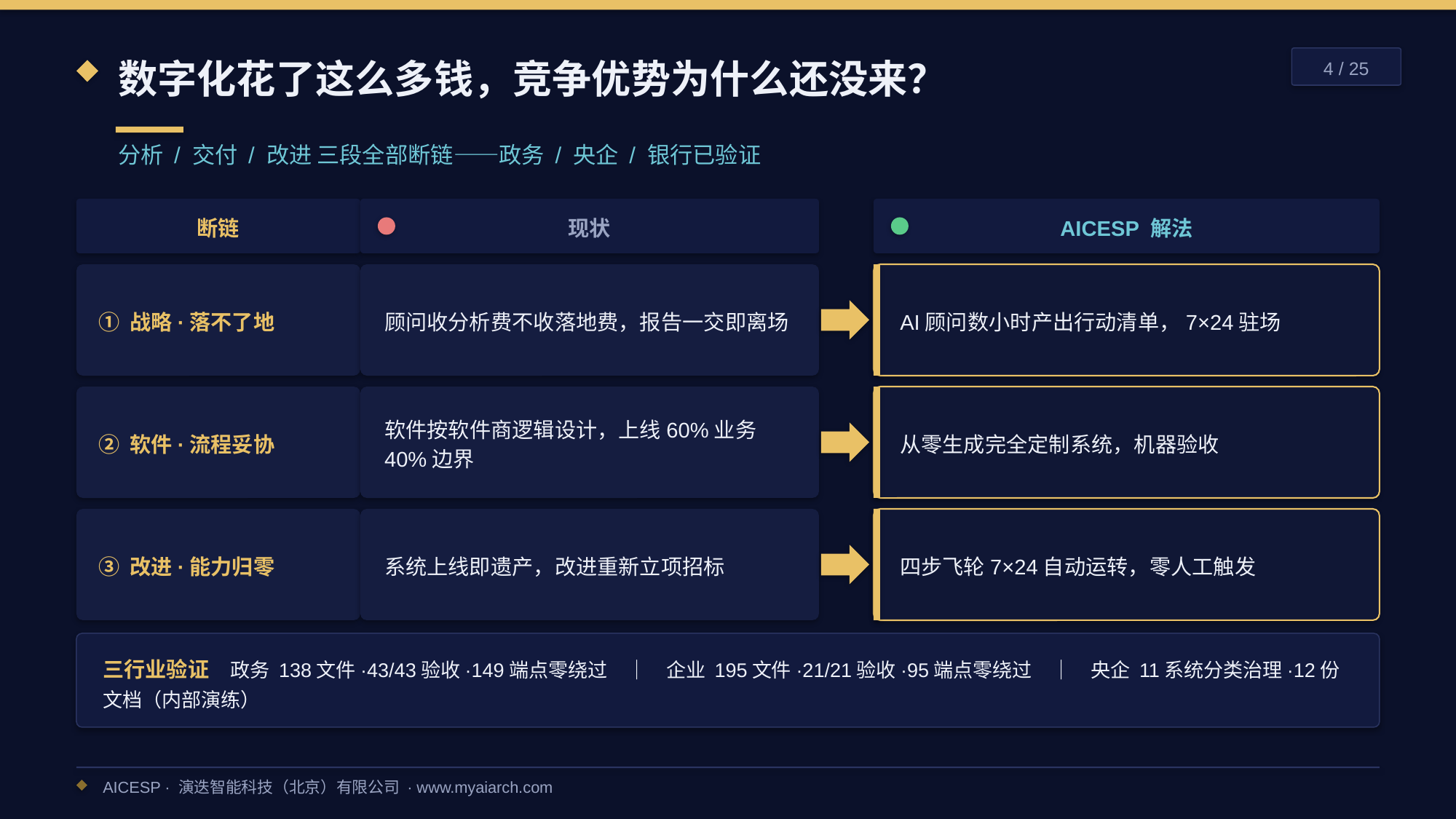

数字化花了这么多钱，竞争优势为什么还没来？

4 / 25

分析 / 交付 / 改进 三段全部断链——政务 / 央企 / 银行已验证

断链

现状

AICESP 解法

① 战略·落不了地

顾问收分析费不收落地费，报告一交即离场

AI顾问数小时产出行动清单，7×24驻场

② 软件·流程妥协

软件按软件商逻辑设计，上线60%业务40%边界

从零生成完全定制系统，机器验收

③ 改进·能力归零

系统上线即遗产，改进重新立项招标

四步飞轮7×24自动运转，零人工触发

三行业验证　政务 138文件·43/43验收·149端点零绕过　｜　企业 195文件·21/21验收·95端点零绕过　｜　央企 11系统分类治理·12份文档（内部演练）

AICESP · 演迭智能科技（北京）有限公司 · www.myaiarch.com